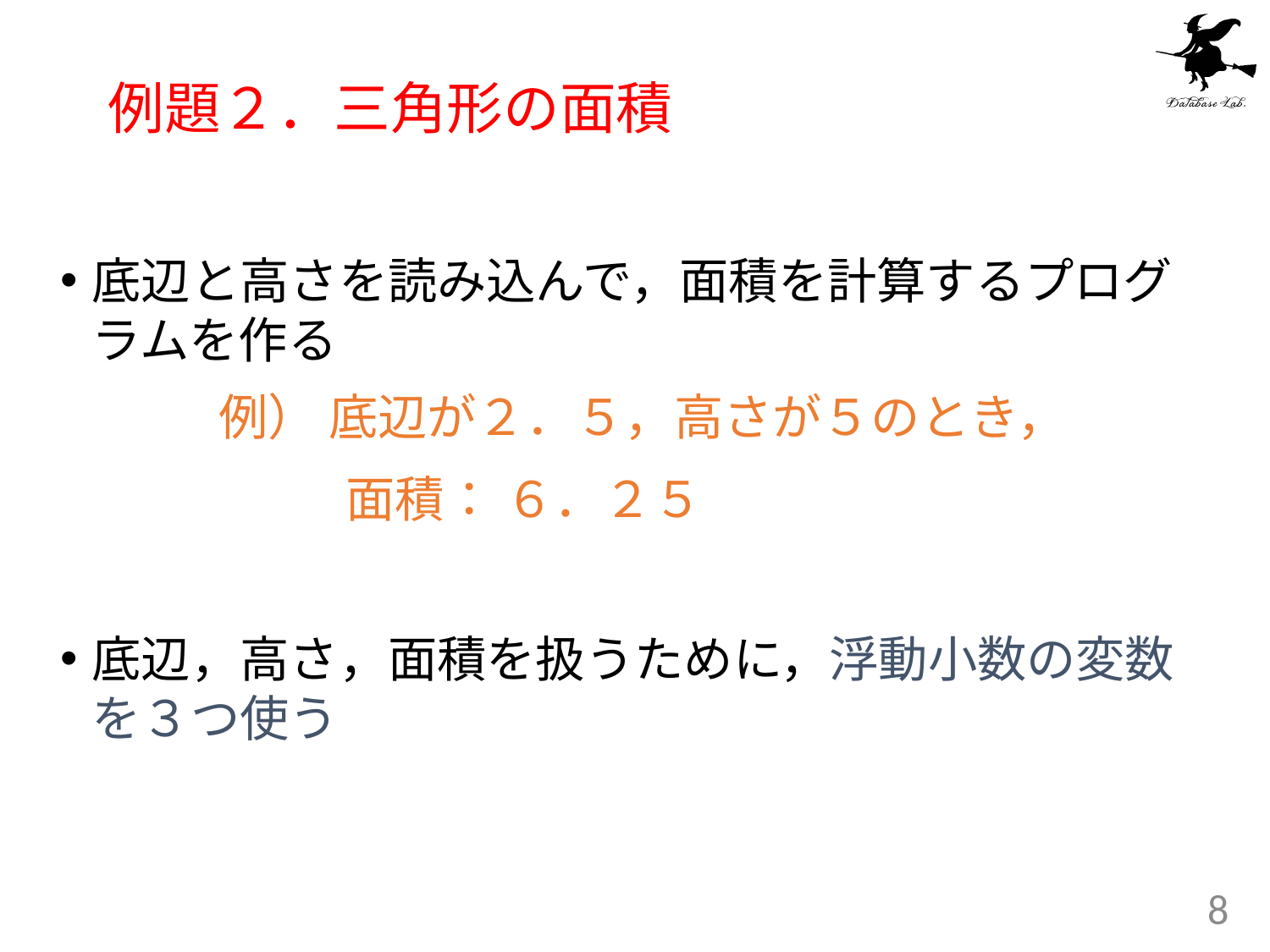

# 例題２．三角形の面積
底辺と高さを読み込んで，面積を計算するプログラムを作る
		例） 底辺が２．５，高さが５のとき，
     		面積： ６．２５

底辺，高さ，面積を扱うために，浮動小数の変数を３つ使う
8